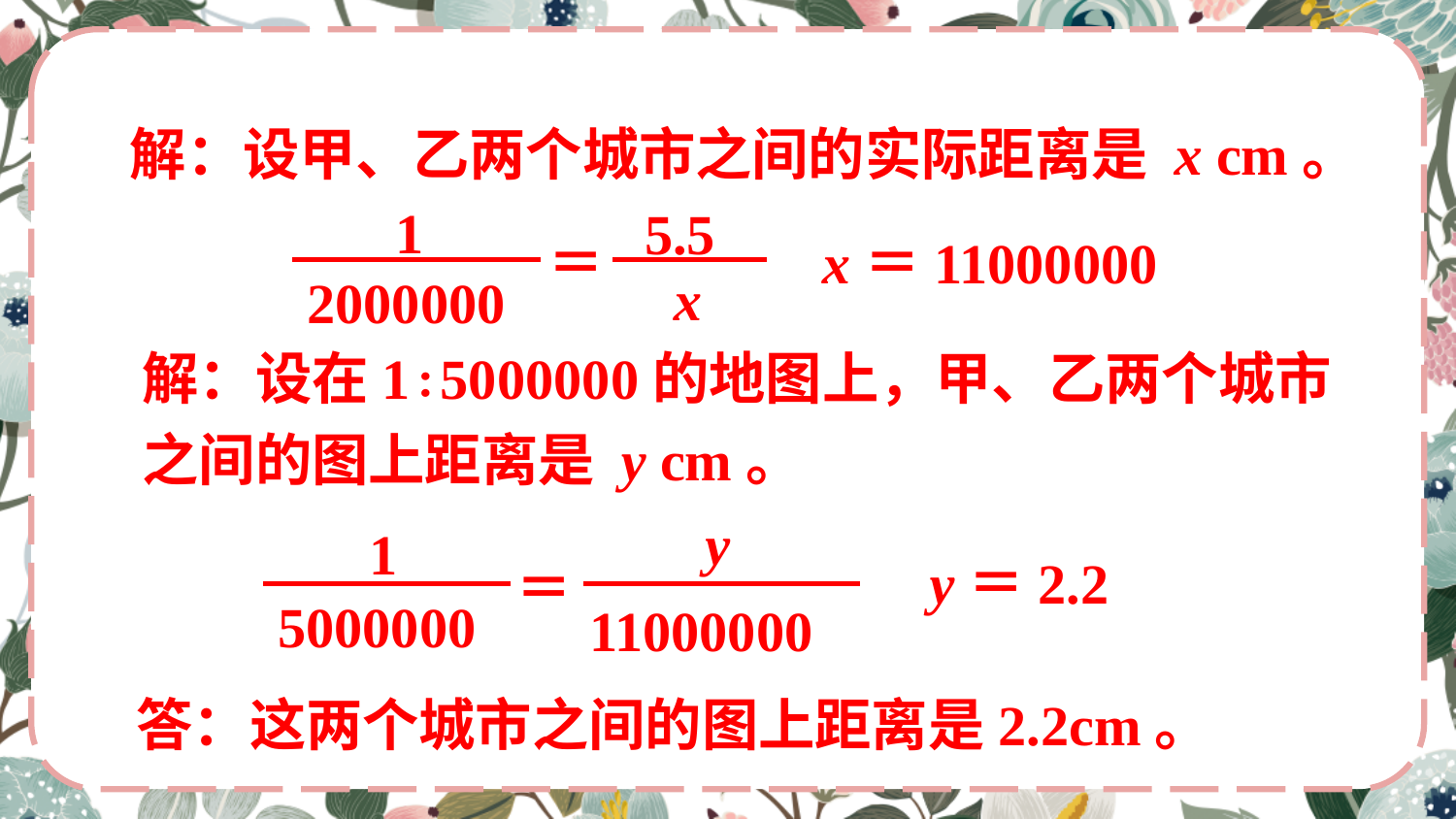

解：设甲、乙两个城市之间的实际距离是 x cm。
1
5.5
＝
x
2000000
x＝11000000
解：设在1∶5000000的地图上，甲、乙两个城市之间的图上距离是 y cm。
y
1
＝
5000000
11000000
y＝2.2
答：这两个城市之间的图上距离是2.2cm。